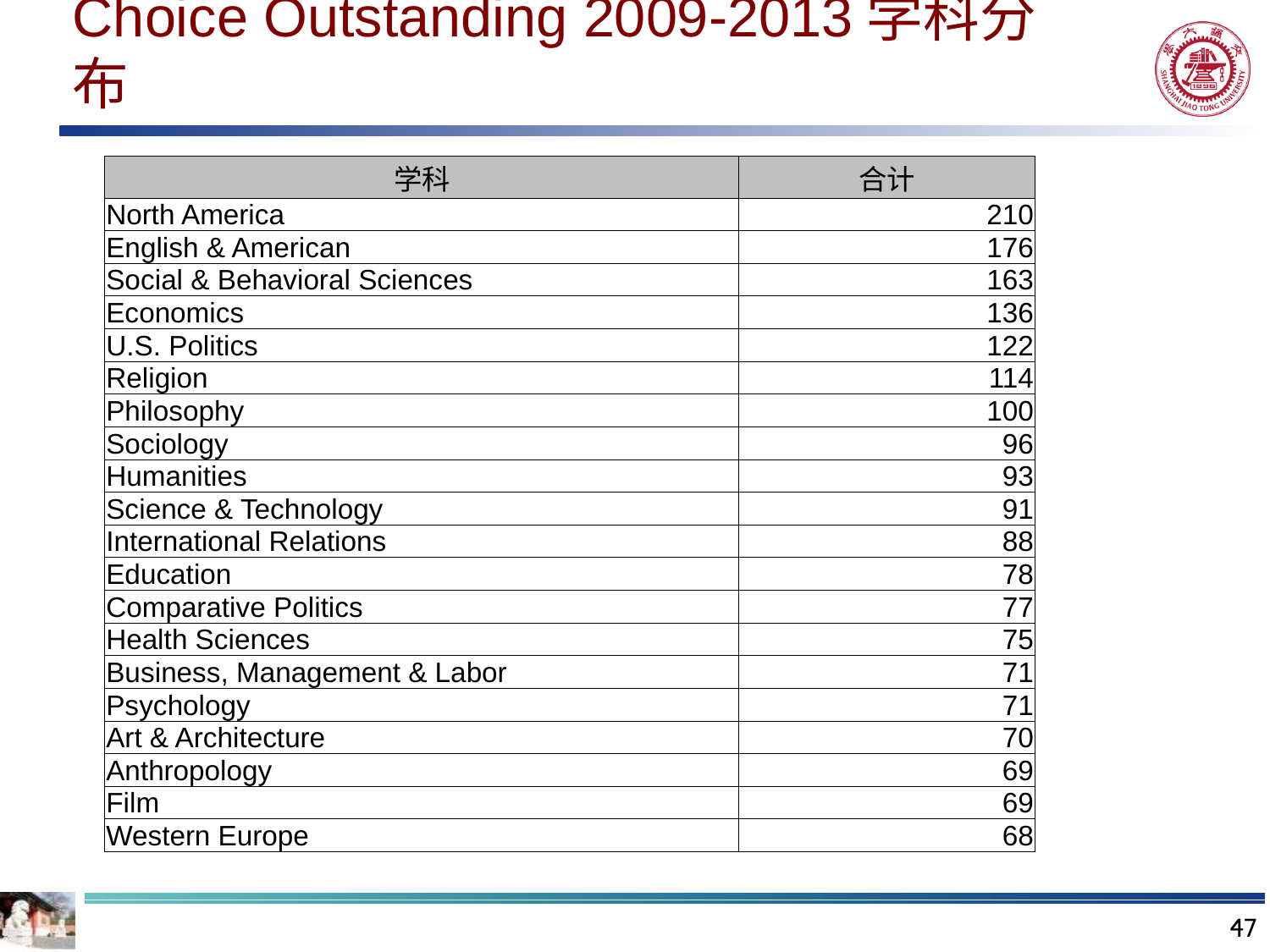

# Choice Outstanding 2009-2013学科分布
| 学科 | 合计 |
| --- | --- |
| North America | 210 |
| English & American | 176 |
| Social & Behavioral Sciences | 163 |
| Economics | 136 |
| U.S. Politics | 122 |
| Religion | 114 |
| Philosophy | 100 |
| Sociology | 96 |
| Humanities | 93 |
| Science & Technology | 91 |
| International Relations | 88 |
| Education | 78 |
| Comparative Politics | 77 |
| Health Sciences | 75 |
| Business, Management & Labor | 71 |
| Psychology | 71 |
| Art & Architecture | 70 |
| Anthropology | 69 |
| Film | 69 |
| Western Europe | 68 |
47